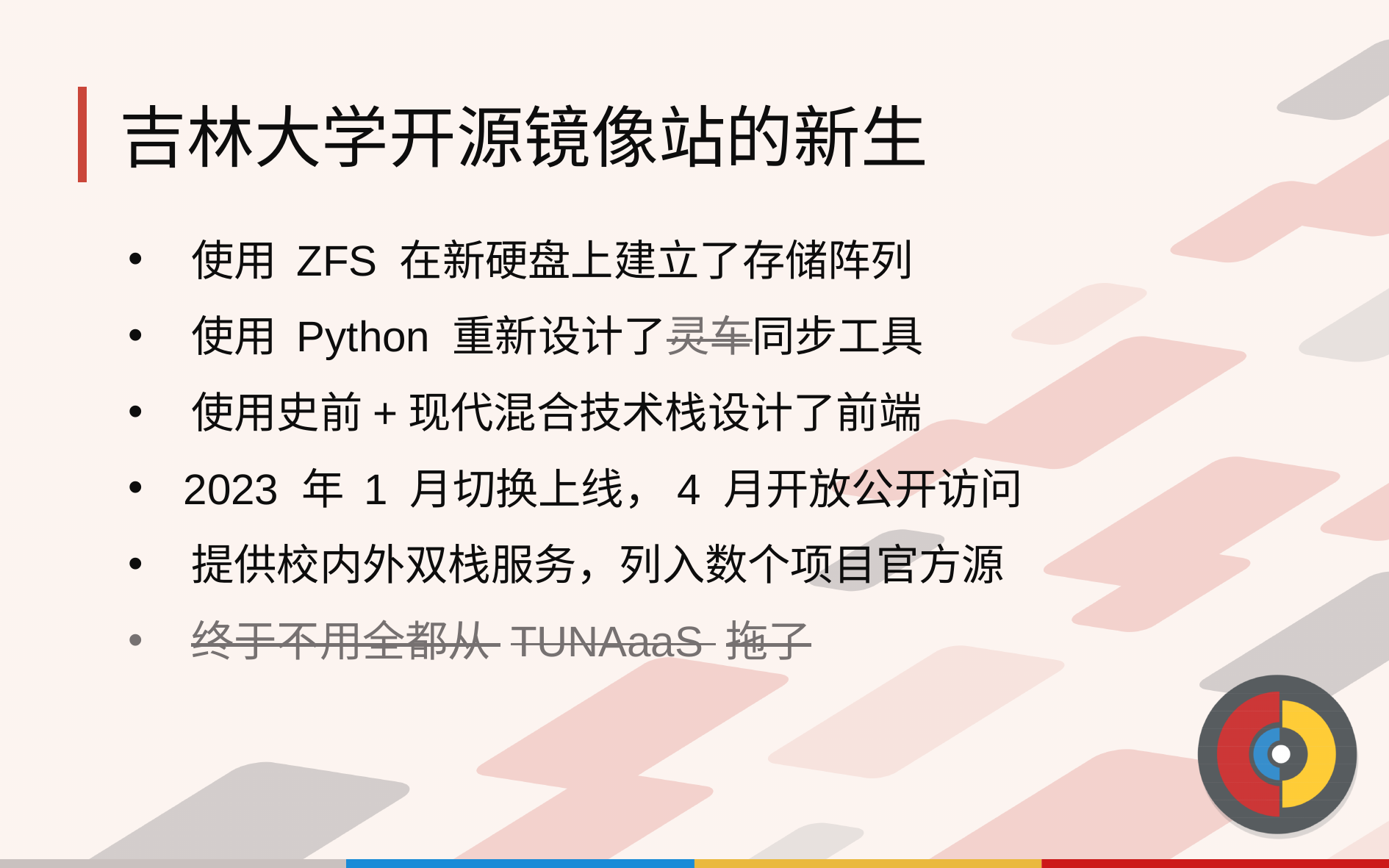

# 吉林大学开源镜像站的新生
 使用 ZFS 在新硬盘上建立了存储阵列
 使用 Python 重新设计了灵车同步工具
 使用史前+现代混合技术栈设计了前端
 2023 年 1 月切换上线，4 月开放公开访问
 提供校内外双栈服务，列入数个项目官方源
 终于不用全都从 TUNAaaS 拖了